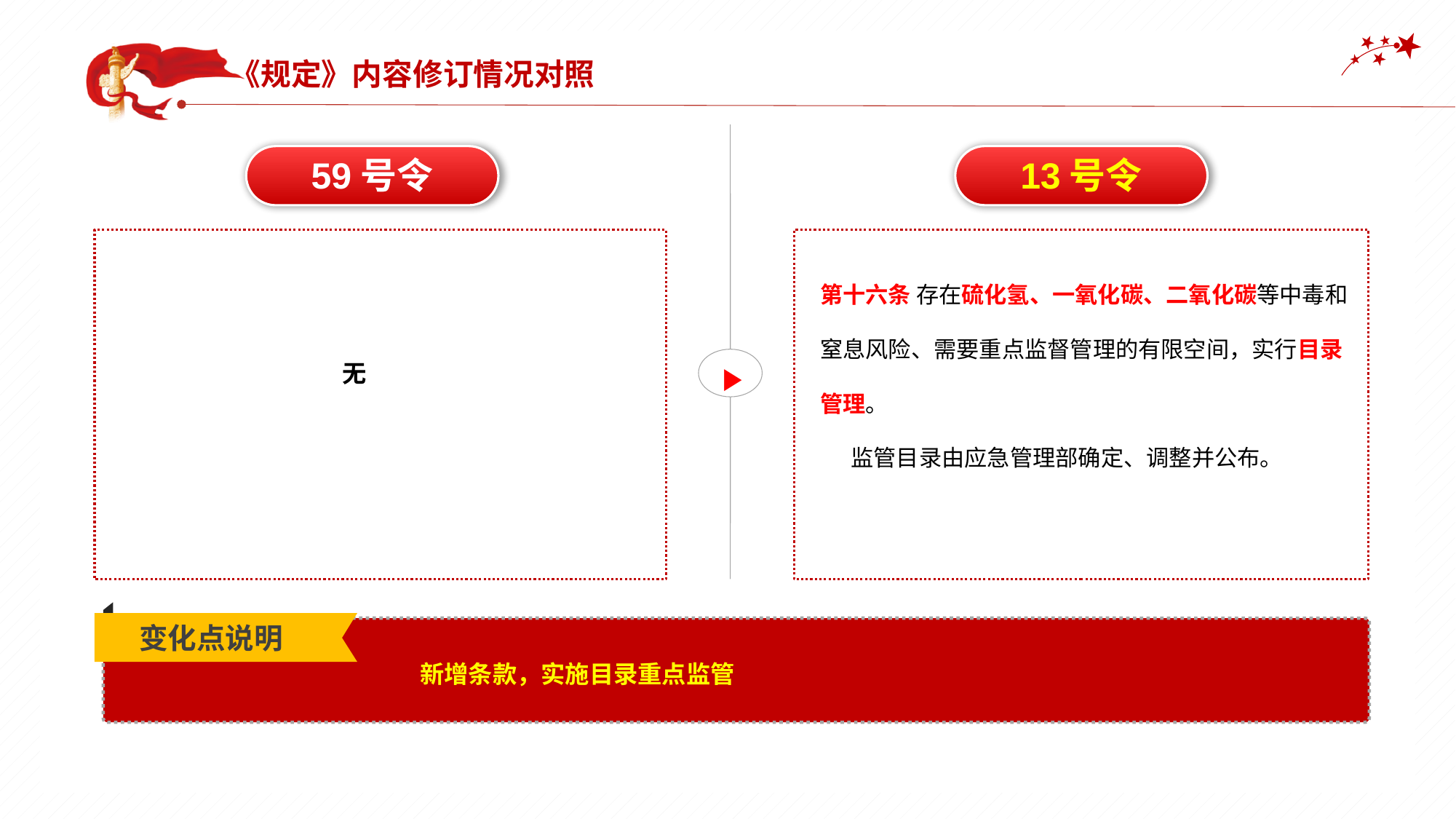

《规定》内容修订情况对照

▶

13号令

59号令

第十六条 存在硫化氢、一氧化碳、二氧化碳等中毒和窒息风险、需要重点监督管理的有限空间，实行目录管理。
     监管目录由应急管理部确定、调整并公布。
无

变化点说明

新增条款，实施目录重点监管